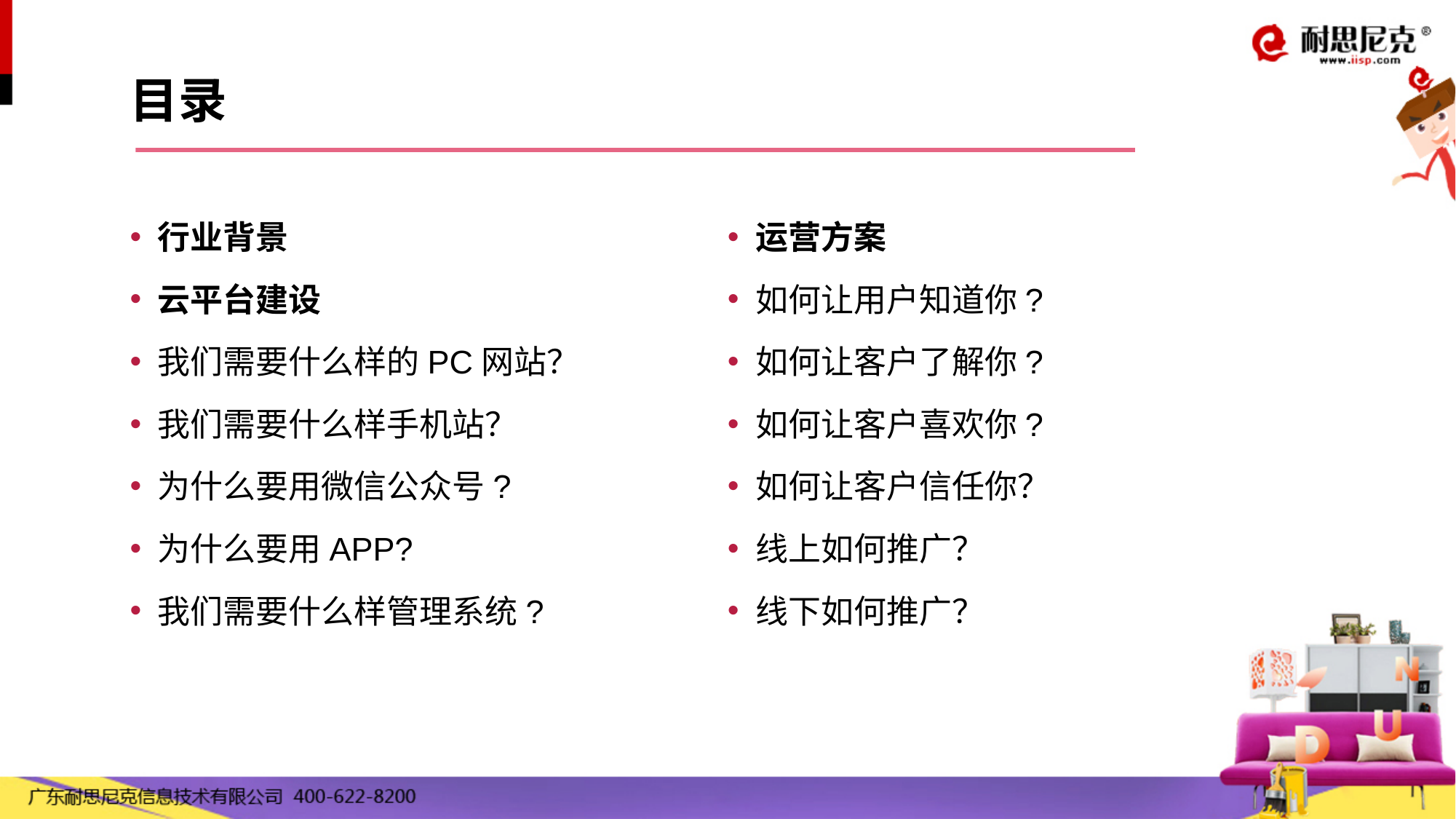

目录

运营方案
如何让用户知道你?
如何让客户了解你?
如何让客户喜欢你?
如何让客户信任你？
线上如何推广？
线下如何推广？
行业背景
云平台建设
我们需要什么样的PC网站？
我们需要什么样手机站？
为什么要用微信公众号?
为什么要用APP?
我们需要什么样管理系统?